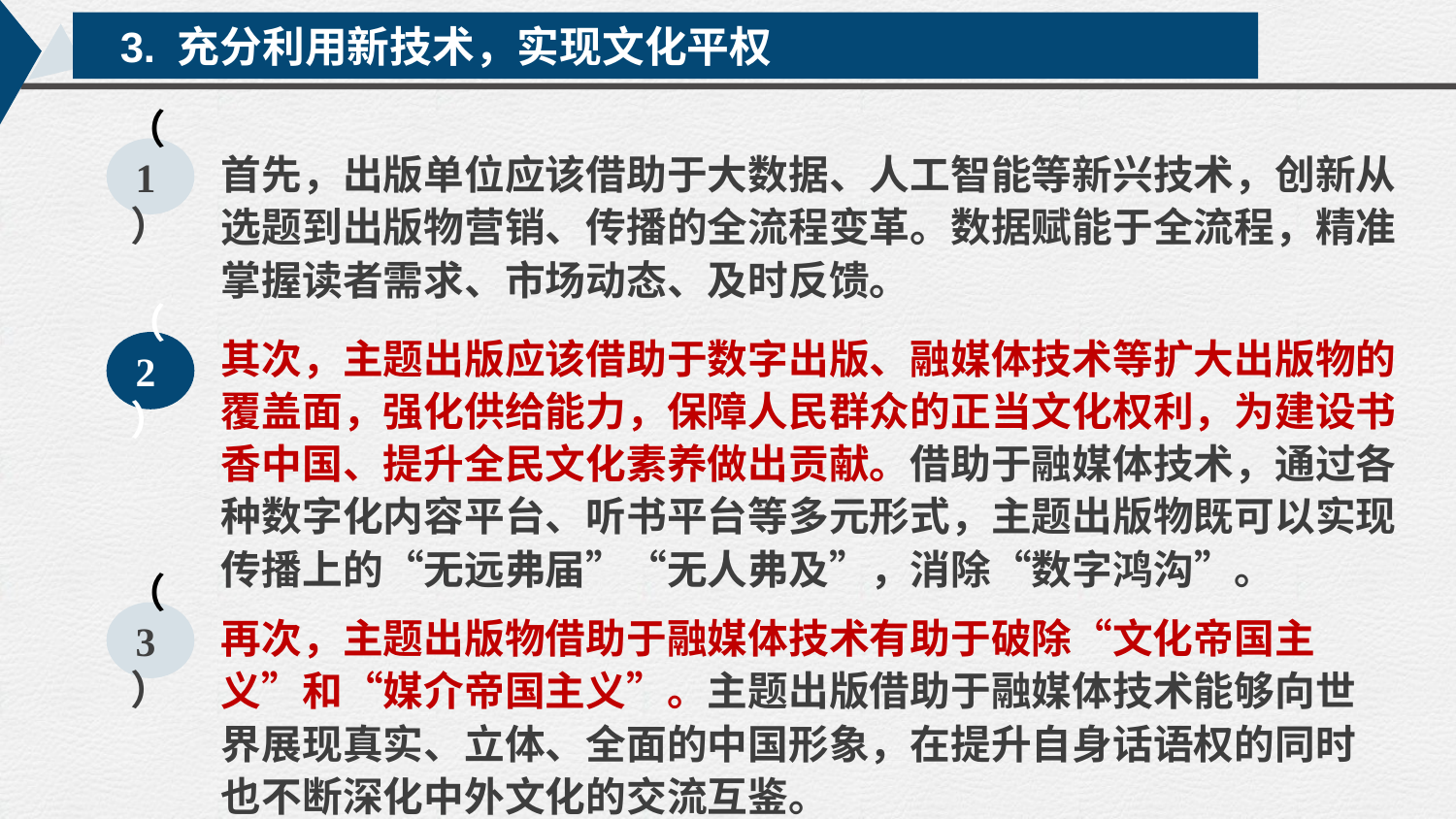

3. 充分利用新技术，实现文化平权

（1）
首先，出版单位应该借助于大数据、人工智能等新兴技术，创新从选题到出版物营销、传播的全流程变革。数据赋能于全流程，精准掌握读者需求、市场动态、及时反馈。

其次，主题出版应该借助于数字出版、融媒体技术等扩大出版物的覆盖面，强化供给能力，保障人民群众的正当文化权利，为建设书香中国、提升全民文化素养做出贡献。借助于融媒体技术，通过各种数字化内容平台、听书平台等多元形式，主题出版物既可以实现传播上的“无远弗届”“无人弗及”，消除“数字鸿沟”。
（2）
（3）
再次，主题出版物借助于融媒体技术有助于破除“文化帝国主义”和“媒介帝国主义”。主题出版借助于融媒体技术能够向世界展现真实、立体、全面的中国形象，在提升自身话语权的同时也不断深化中外文化的交流互鉴。